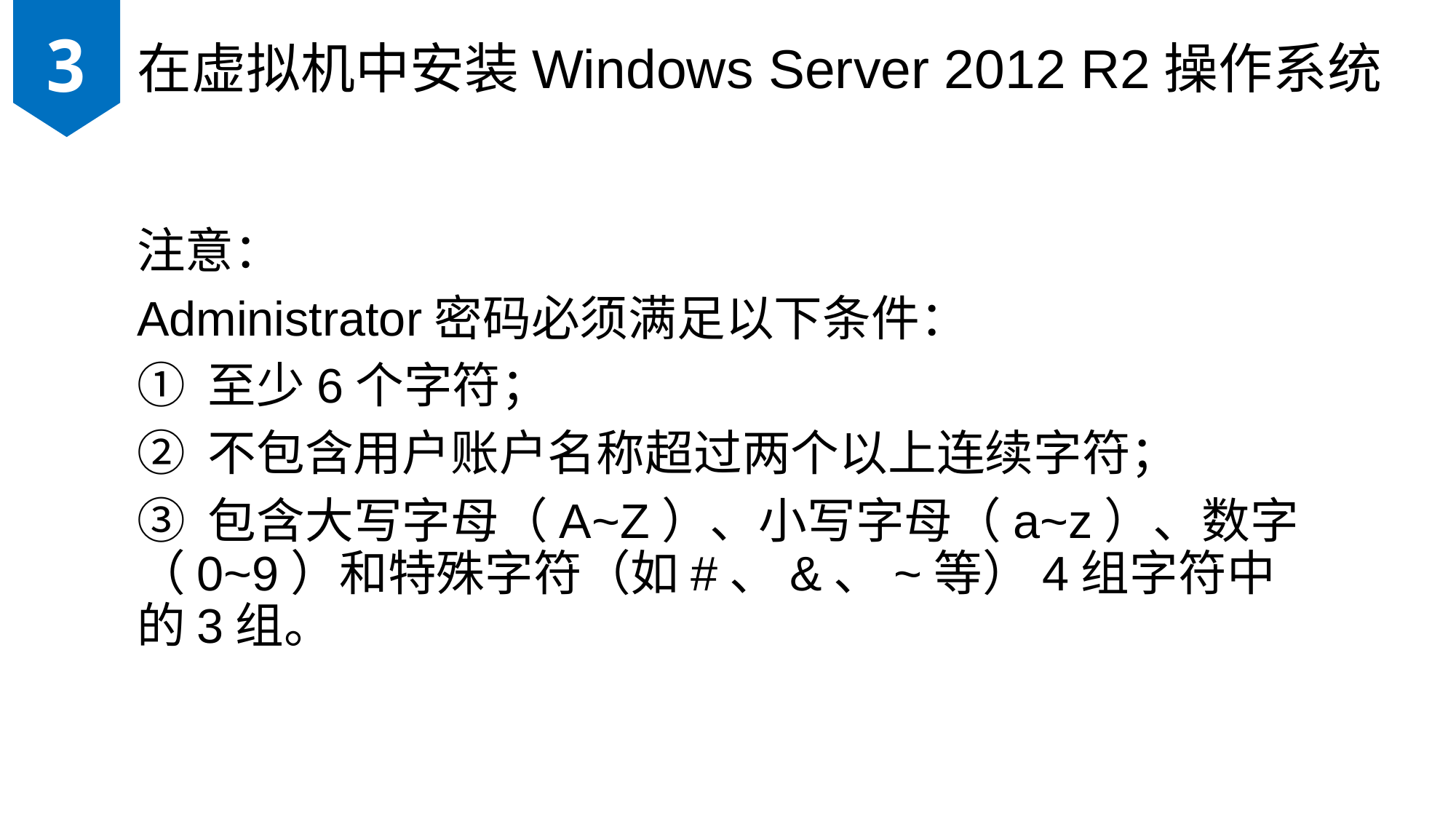

3

在虚拟机中安装Windows Server 2012 R2操作系统
注意：
Administrator密码必须满足以下条件：
① 至少6个字符；
② 不包含用户账户名称超过两个以上连续字符；
③ 包含大写字母（A~Z）、小写字母（a~z）、数字（0~9）和特殊字符（如#、&、~等）4组字符中的3组。